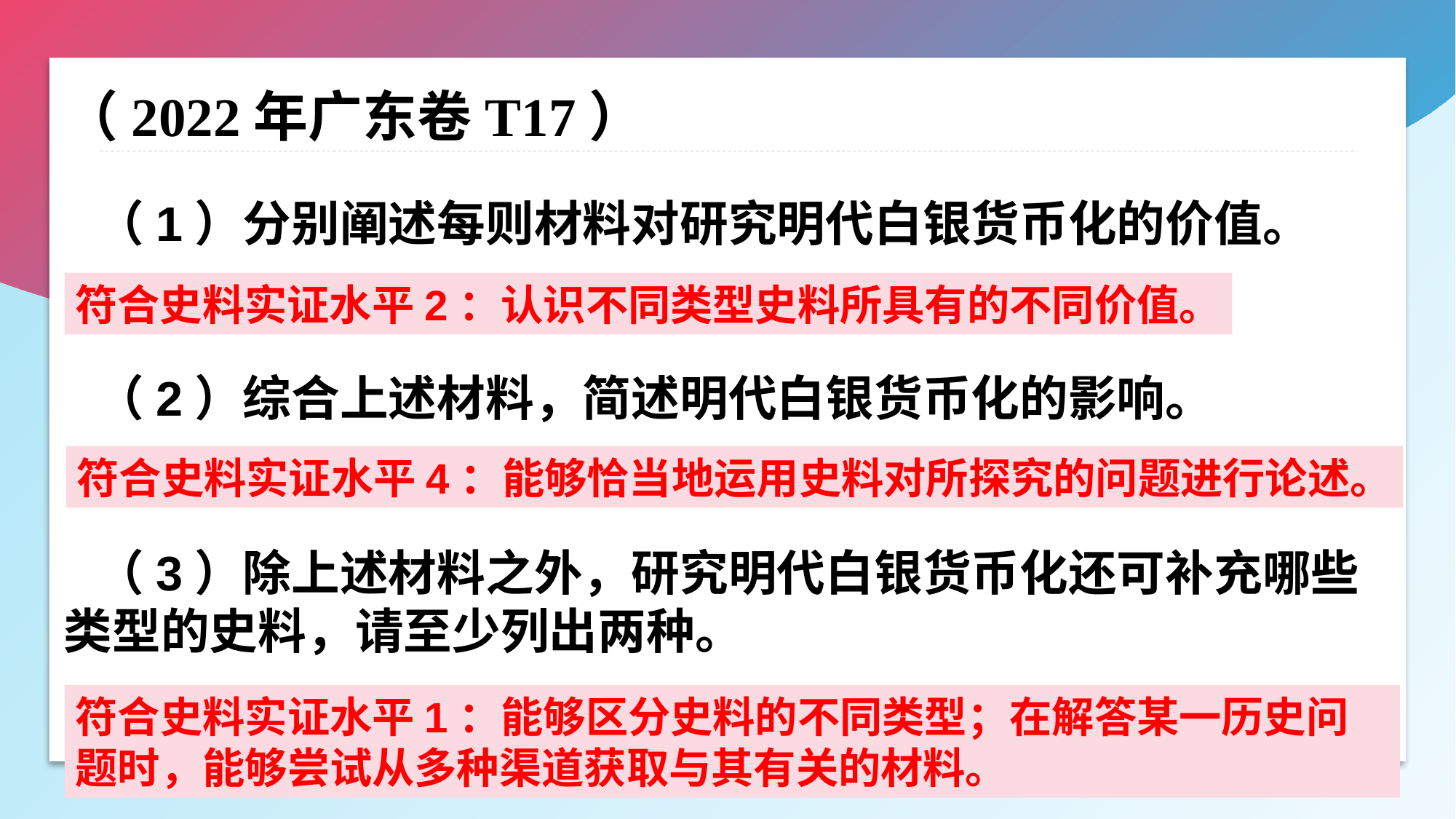

（2022年广东卷T17）
（1）分别阐述每则材料对研究明代白银货币化的价值。

（2）综合上述材料，简述明代白银货币化的影响。

（3）除上述材料之外，研究明代白银货币化还可补充哪些类型的史料，请至少列出两种。
符合史料实证水平2：认识不同类型史料所具有的不同价值。
符合史料实证水平4：能够恰当地运用史料对所探究的问题进行论述。
符合史料实证水平1：能够区分史料的不同类型；在解答某一历史问题时，能够尝试从多种渠道获取与其有关的材料。